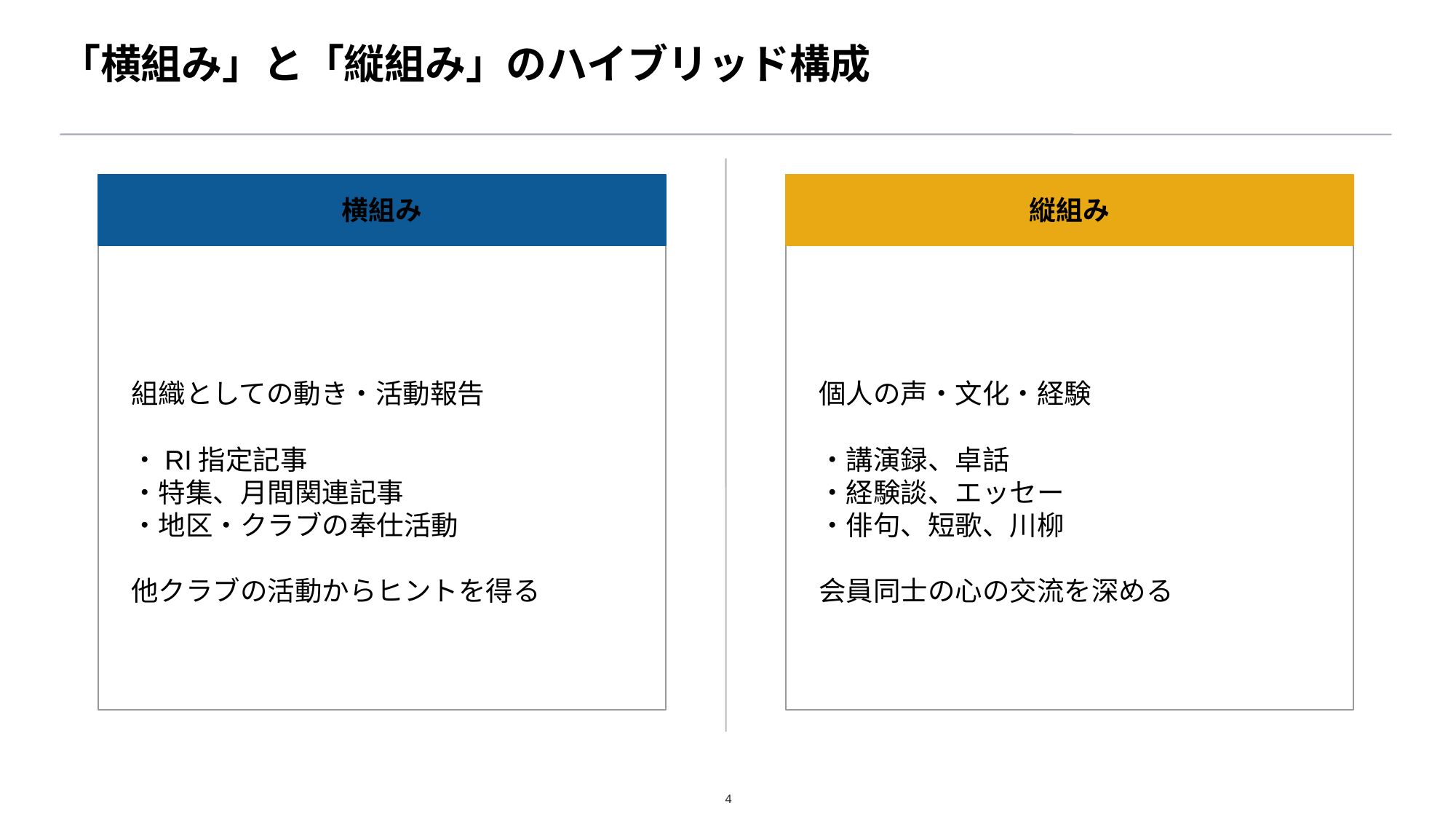

「横組み」と「縦組み」のハイブリッド構成

横組み
縦組み
組織としての動き・活動報告

・RI指定記事
・特集、月間関連記事
・地区・クラブの奉仕活動

他クラブの活動からヒントを得る
個人の声・文化・経験

・講演録、卓話
・経験談、エッセー
・俳句、短歌、川柳

会員同士の心の交流を深める

4